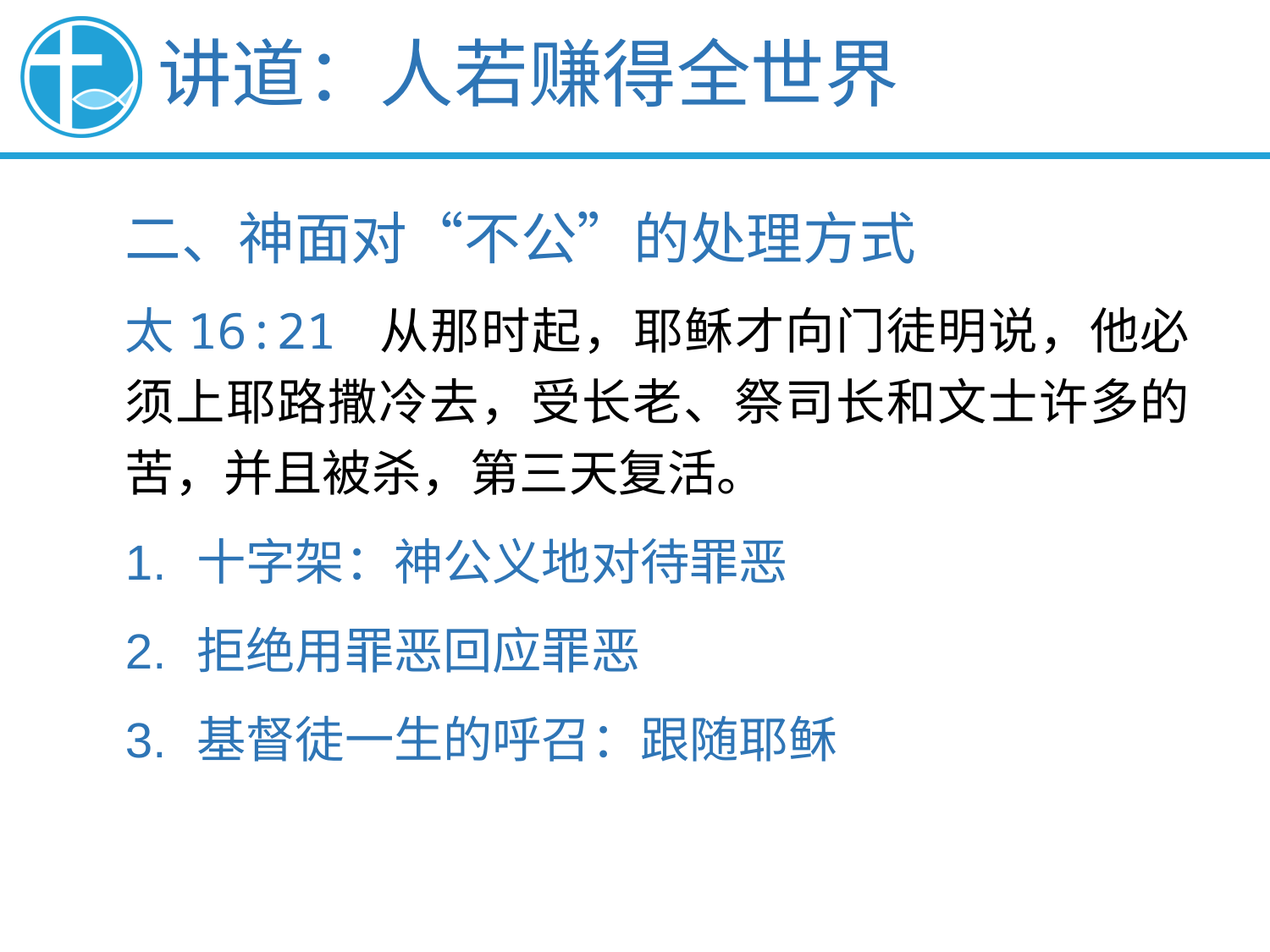

讲道：人若赚得全世界
二、神面对“不公”的处理方式
太16:21 从那时起，耶稣才向门徒明说，他必须上耶路撒冷去，受长老、祭司长和文士许多的苦，并且被杀，第三天复活。
十字架：神公义地对待罪恶
拒绝用罪恶回应罪恶
基督徒一生的呼召：跟随耶稣